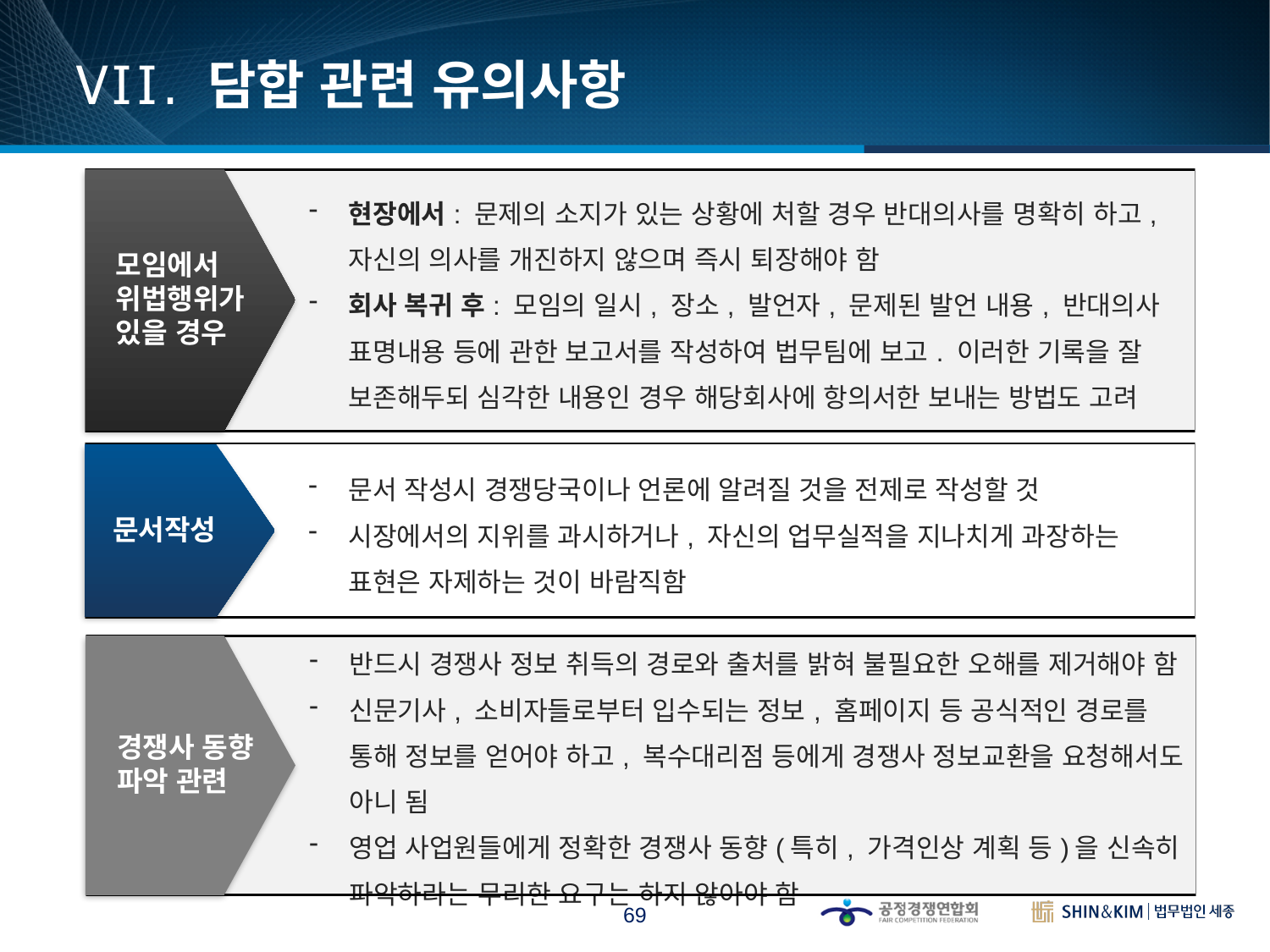

VII. 담합 관련 유의사항

모임에서
위법행위가
있을 경우
| 현장에서: 문제의 소지가 있는 상황에 처할 경우 반대의사를 명확히 하고, 자신의 의사를 개진하지 않으며 즉시 퇴장해야 함 회사 복귀 후: 모임의 일시, 장소, 발언자, 문제된 발언 내용, 반대의사 표명내용 등에 관한 보고서를 작성하여 법무팀에 보고. 이러한 기록을 잘 보존해두되 심각한 내용인 경우 해당회사에 항의서한 보내는 방법도 고려 |
| --- |

| 문서 작성시 경쟁당국이나 언론에 알려질 것을 전제로 작성할 것 시장에서의 지위를 과시하거나, 자신의 업무실적을 지나치게 과장하는 표현은 자제하는 것이 바람직함 |
| --- |

문서작성

경쟁사 동향
파악 관련
| 반드시 경쟁사 정보 취득의 경로와 출처를 밝혀 불필요한 오해를 제거해야 함 신문기사, 소비자들로부터 입수되는 정보, 홈페이지 등 공식적인 경로를 통해 정보를 얻어야 하고, 복수대리점 등에게 경쟁사 정보교환을 요청해서도 아니 됨 영업 사업원들에게 정확한 경쟁사 동향(특히, 가격인상 계획 등)을 신속히 파악하라는 무리한 요구는 하지 않아야 함 |
| --- |
69